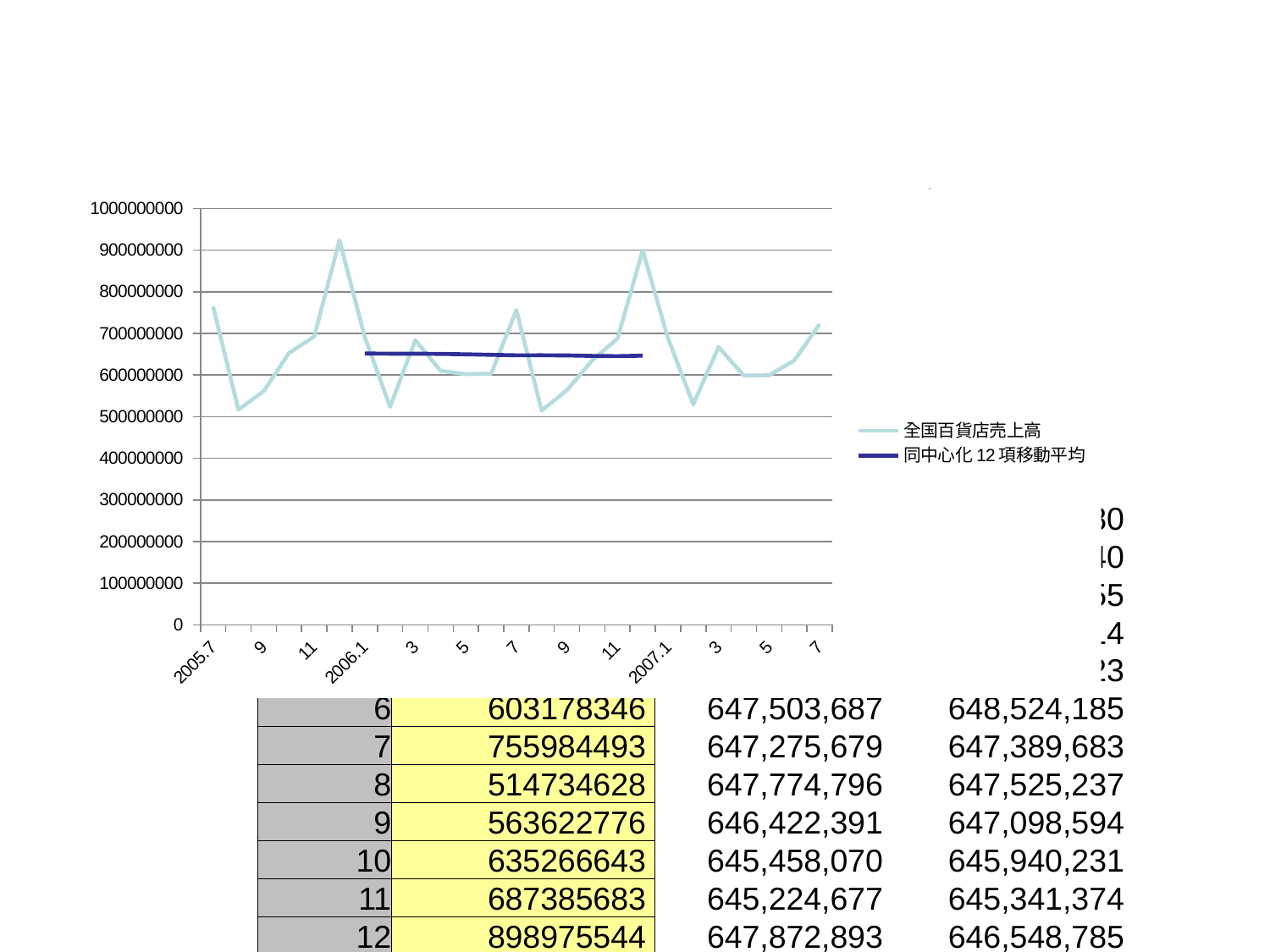

|  | 全国百貨店売上高 | 12項移動平均 | 同中心化12項移動平均 |
| --- | --- | --- | --- |
| 2005.7 | 764548791 |  |  |
| 8 | 516844099 |  |  |
| 9 | 560999331 |  |  |
| 10 | 652579081 |  |  |
| 11 | 692385822 |  |  |
| 12 | 923467515 | 652,074,926 |  |
| 2006.1 | 691393509 | 651,361,234 | 651,718,080 |
| 2 | 523590601 | 651,185,445 | 651,273,340 |
| 3 | 683633707 | 651,404,066 | 651,294,755 |
| 4 | 610163504 | 649,961,362 | 650,682,714 |
| 5 | 602114804 | 649,544,684 | 649,753,023 |
| 6 | 603178346 | 647,503,687 | 648,524,185 |
| 7 | 755984493 | 647,275,679 | 647,389,683 |
| 8 | 514734628 | 647,774,796 | 647,525,237 |
| 9 | 563622776 | 646,422,391 | 647,098,594 |
| 10 | 635266643 | 645,458,070 | 645,940,231 |
| 11 | 687385683 | 645,224,677 | 645,341,374 |
| 12 | 898975544 | 647,872,893 | 646,548,785 |
| 2007.1 | 688657415 | 645,100,208 |  |
| 2 | 529580011 |  |  |
| 3 | 667404848 |  |  |
| 4 | 598591653 |  |  |
| 5 | 599314086 |  |  |
| 6 | 634956933 |  |  |
| 7 | 722712279 |  |  |
|  | 単位千円 |  |  |

### Chart

| Category | 全国百貨店売上高 | 同中心化12項移動平均 |
|---|---|---|
| 2005.7 | 764548791.0 | None |
| 8 | 516844099.0 | None |
| 9 | 560999331.0 | None |
| 10 | 652579081.0 | None |
| 11 | 692385822.0 | None |
| 12 | 923467515.0 | None |
| 2006.1 | 691393509.0 | 651718080.0833395 |
| 2 | 523590601.0 | 651273339.7083395 |
| 3 | 683633707.0 | 651294755.2916667 |
| 4 | 610163504.0 | 650682713.9166664 |
| 5 | 602114804.0 | 649753023.2083395 |
| 6 | 603178346.0 | 648524185.2916667 |
| 7 | 755984493.0 | 647389682.5833395 |
| 8 | 514734628.0 | 647525237.4166664 |
| 9 | 563622776.0 | 647098593.7083395 |
| 10 | 635266643.0 | 645940230.7916667 |
| 11 | 687385683.0 | 645341373.75 |
| 12 | 898975544.0 | 646548784.9583333 |
| 2007.1 | 688657415.0 | None |
| 2 | 529580011.0 | None |
| 3 | 667404848.0 | None |
| 4 | 598591653.0 | None |
| 5 | 599314086.0 | None |
| 6 | 634956933.0 | None |
| 7 | 722712279.0 | None |